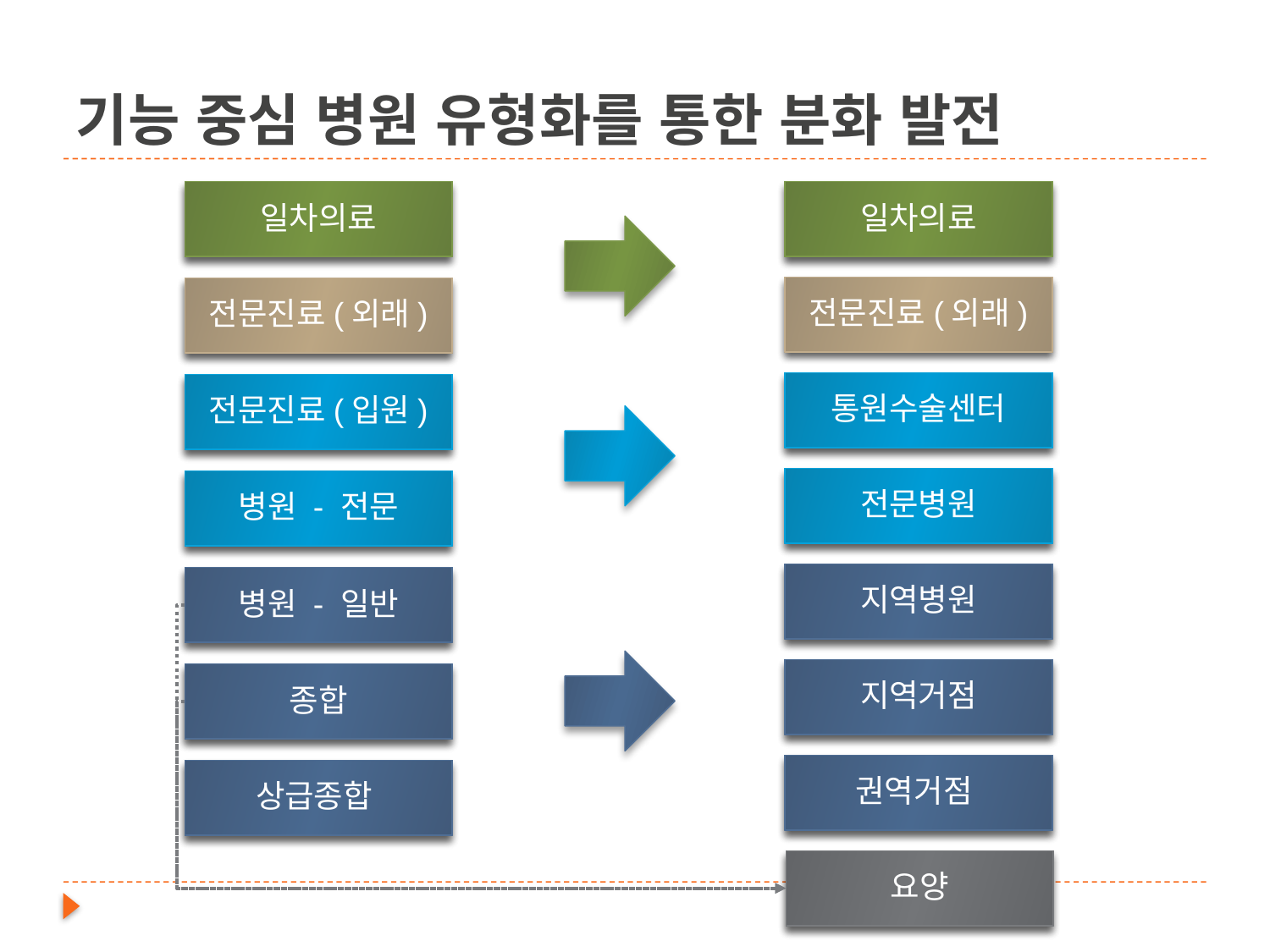

# 기능 중심 병원 유형화를 통한 분화 발전

일차의료

일차의료

전문진료(외래)

전문진료(외래)

통원수술센터

전문진료(입원)

전문병원

병원 - 전문

지역병원

병원 - 일반

지역거점

종합

권역거점

상급종합

요양